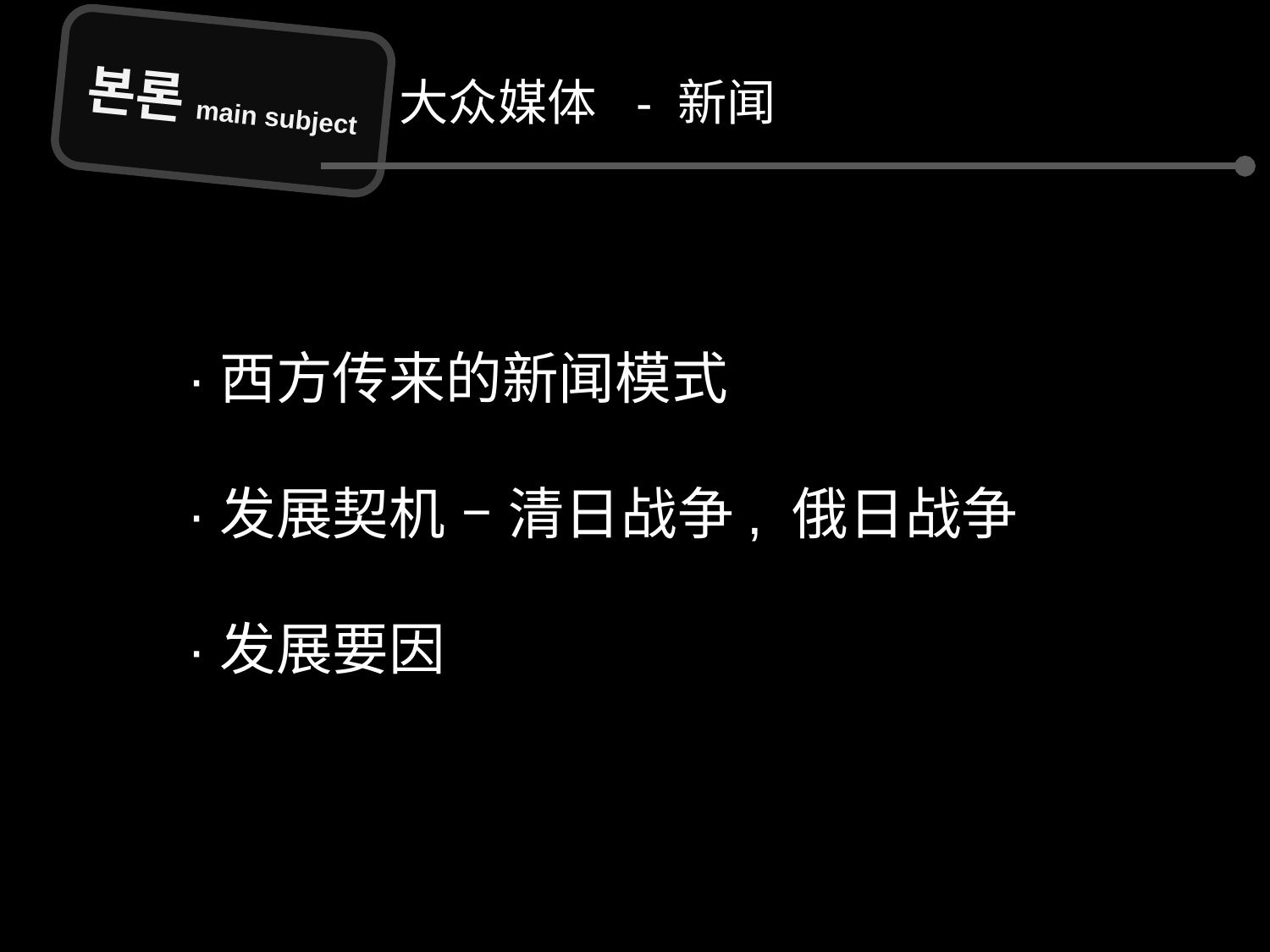

본론main subject
大众媒体  - 新闻
·西方传来的新闻模式

·发展契机 – 清日战争, 俄日战争

·发展要因